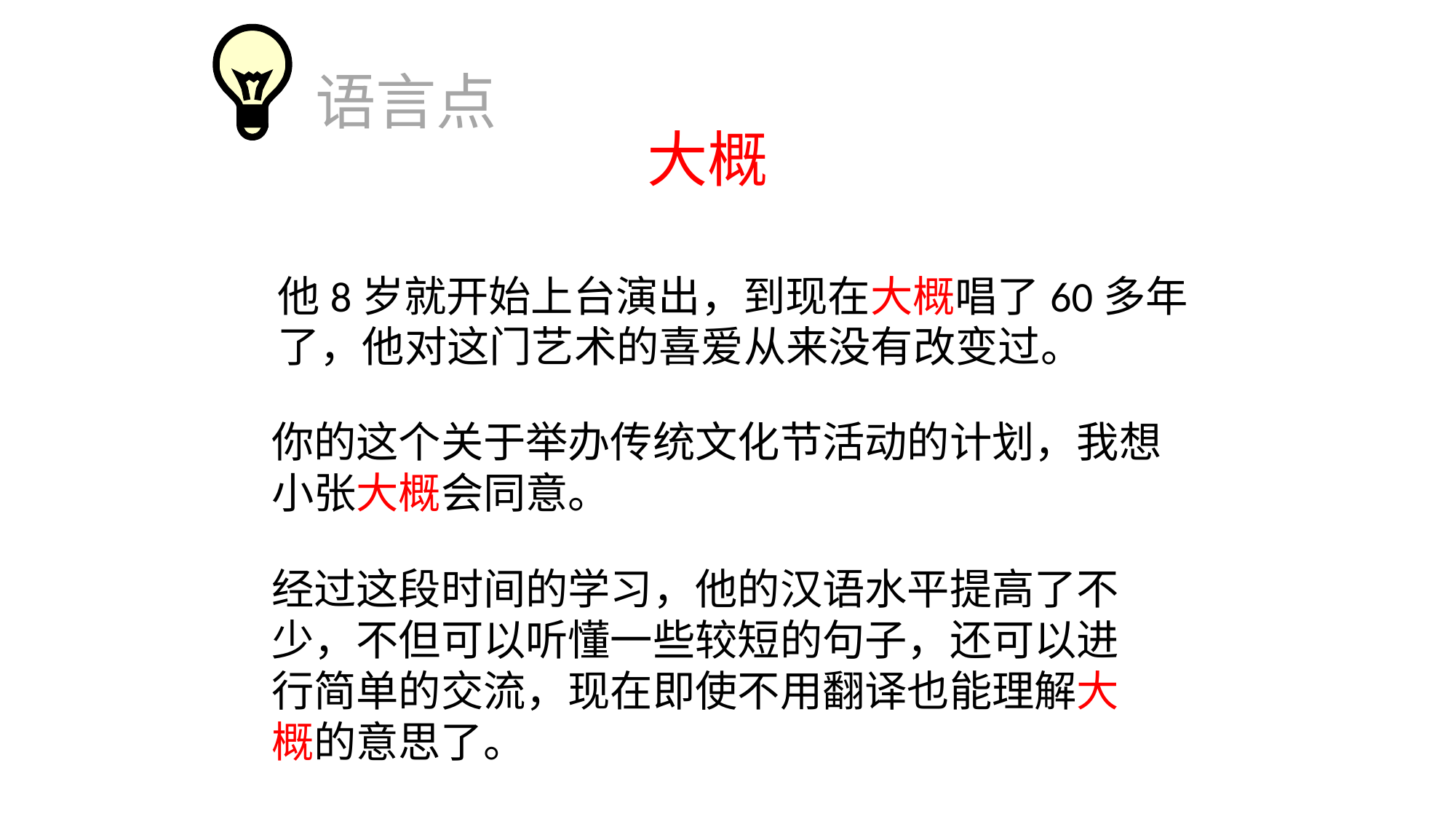

语言点
大概
他8岁就开始上台演出，到现在大概唱了60多年了，他对这门艺术的喜爱从来没有改变过。
你的这个关于举办传统文化节活动的计划，我想小张大概会同意。
经过这段时间的学习，他的汉语水平提高了不少，不但可以听懂一些较短的句子，还可以进行简单的交流，现在即使不用翻译也能理解大概的意思了。